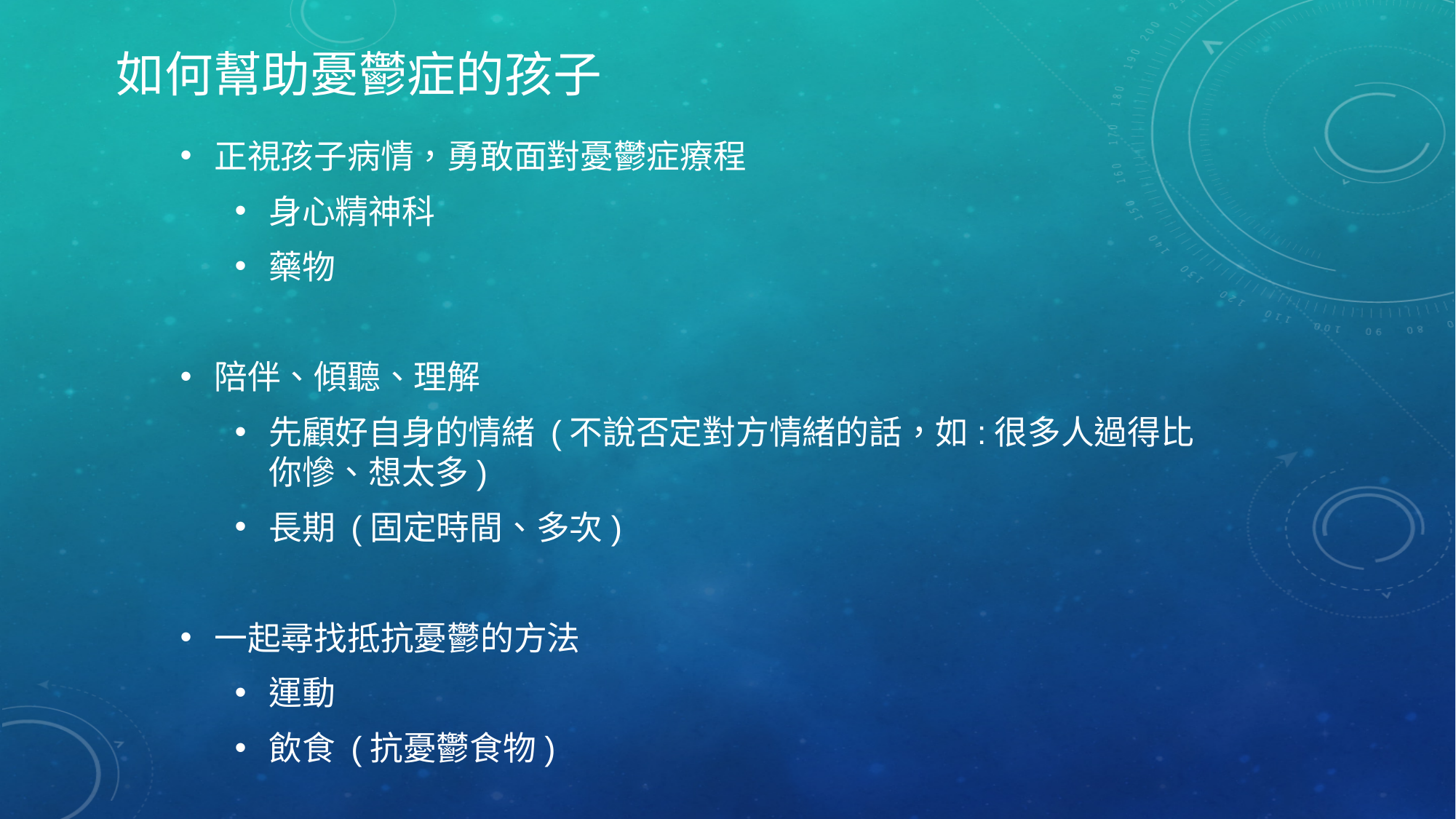

# 如何幫助憂鬱症的孩子
正視孩子病情，勇敢面對憂鬱症療程
身心精神科
藥物

陪伴、傾聽、理解
先顧好自身的情緒 (不說否定對方情緒的話，如:很多人過得比你慘、想太多)
長期 (固定時間、多次)

一起尋找抵抗憂鬱的方法
運動
飲食 (抗憂鬱食物)